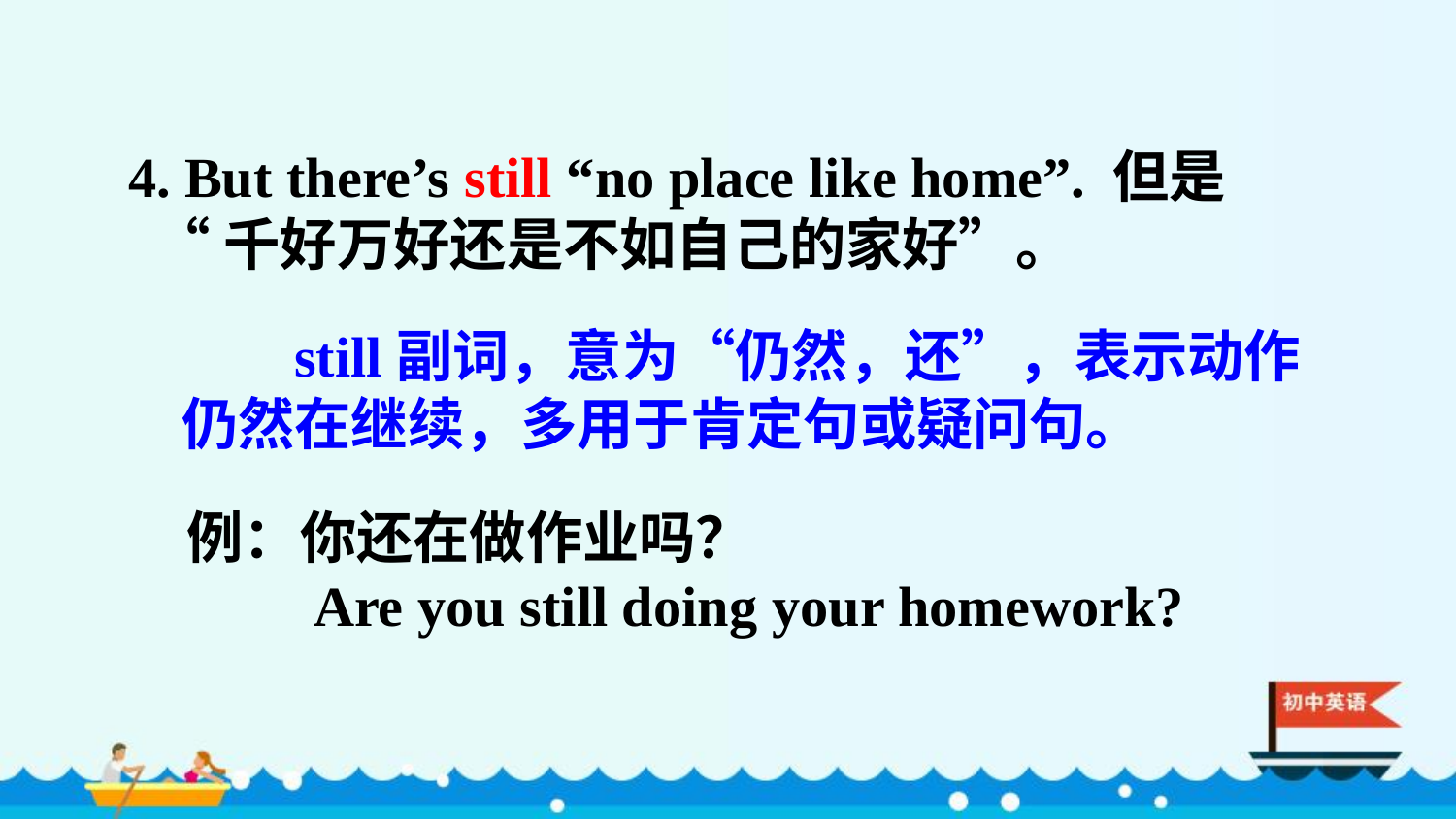

4. But there’s still “no place like home”. 但是
  “千好万好还是不如自己的家好”。
        still副词，意为“仍然，还”，表示动作仍然在继续，多用于肯定句或疑问句。
例：你还在做作业吗？
         Are you still doing your homework?